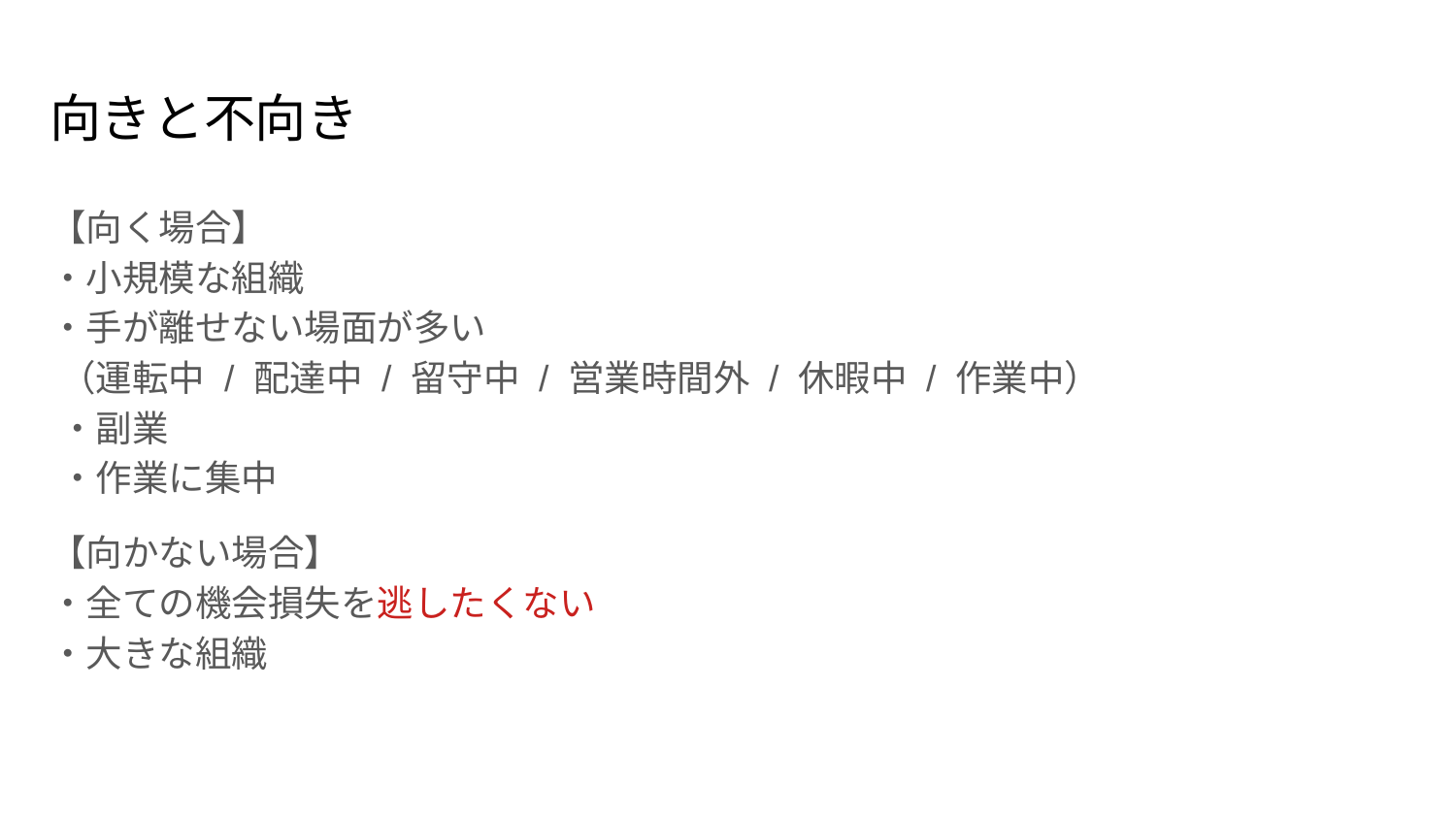

# 向きと不向き
【向く場合】
・小規模な組織
・手が離せない場面が多い
 （運転中 / 配達中 / 留守中 / 営業時間外 / 休暇中 / 作業中）
 ・副業
 ・作業に集中
【向かない場合】
・全ての機会損失を逃したくない
・大きな組織